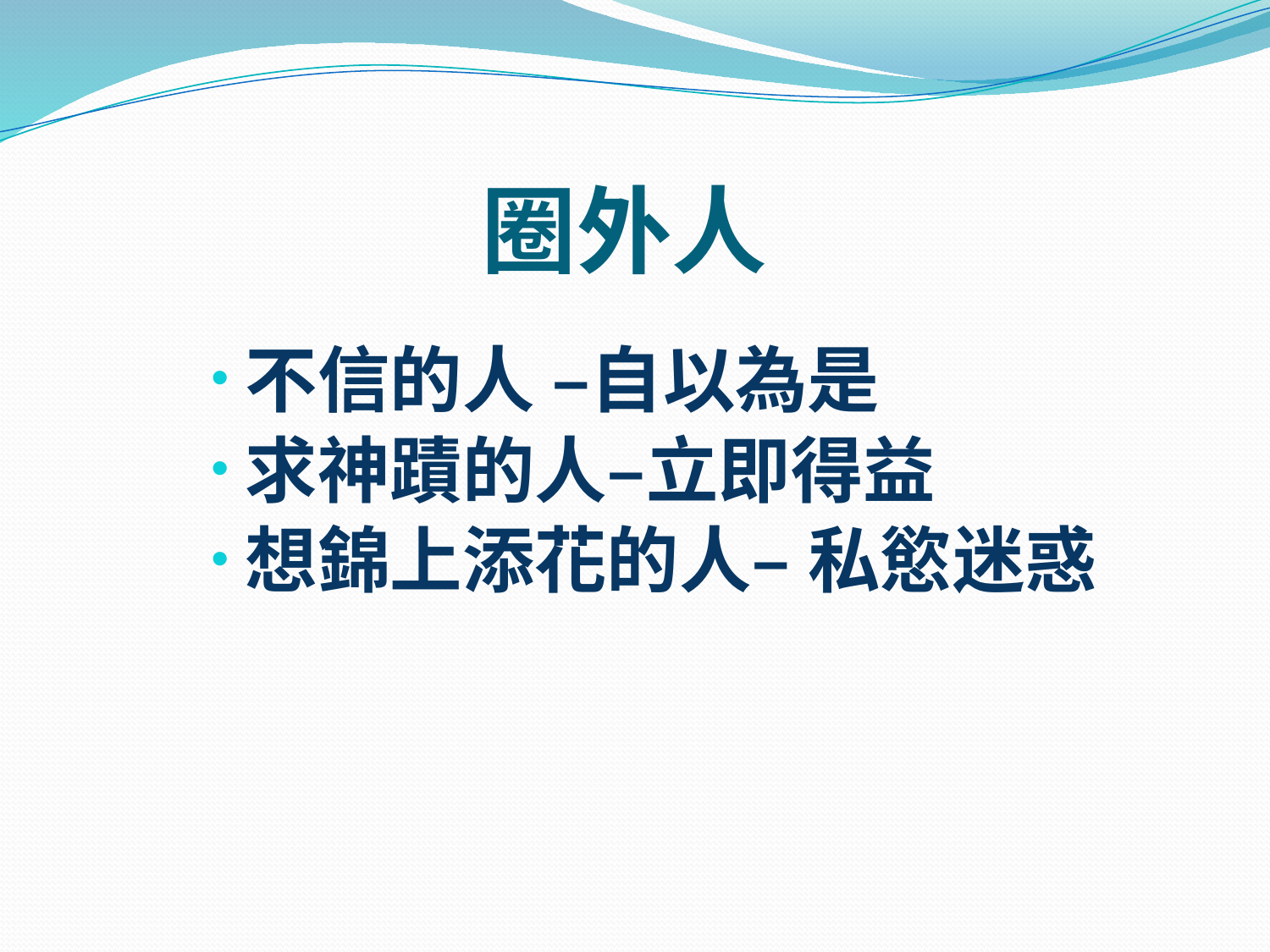

# 圈外人
不信的人 –自以為是
求神蹟的人–立即得益
想錦上添花的人– 私慾迷惑